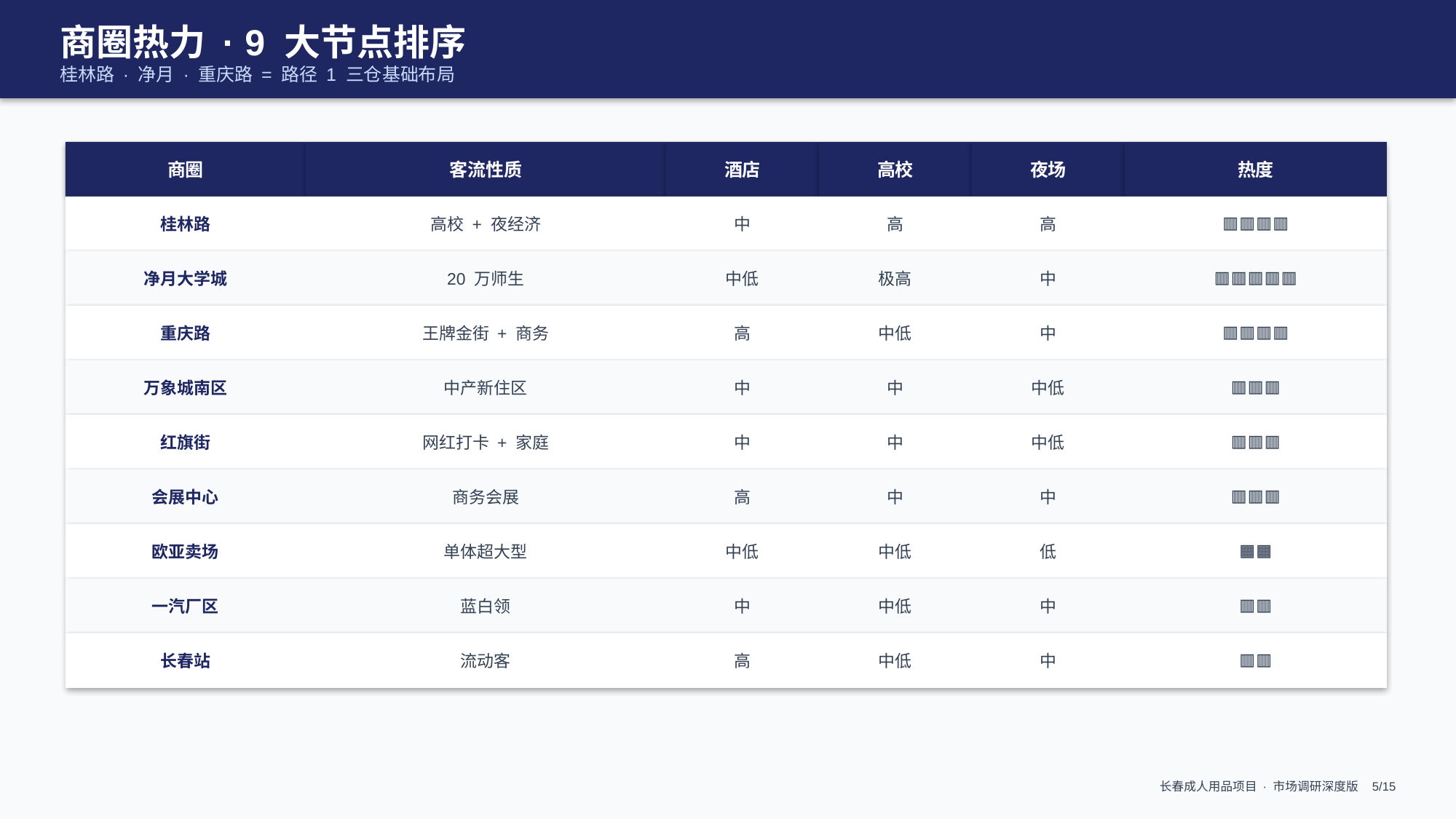

商圈热力 · 9 大节点排序
桂林路 · 净月 · 重庆路 = 路径 1 三仓基础布局

商圈

客流性质

酒店

高校

夜场

热度

桂林路
高校 + 夜经济
中
高
高
🟥🟥🟥🟥

净月大学城
20 万师生
中低
极高
中
🟥🟥🟥🟥🟥

重庆路
王牌金街 + 商务
高
中低
中
🟥🟥🟥🟥

万象城南区
中产新住区
中
中
中低
🟥🟥🟥

红旗街
网红打卡 + 家庭
中
中
中低
🟥🟥🟥

会展中心
商务会展
高
中
中
🟥🟥🟥

欧亚卖场
单体超大型
中低
中低
低
🟧🟧

一汽厂区
蓝白领
中
中低
中
🟥🟥

长春站
流动客
高
中低
中
🟥🟥
长春成人用品项目 · 市场调研深度版    5/15